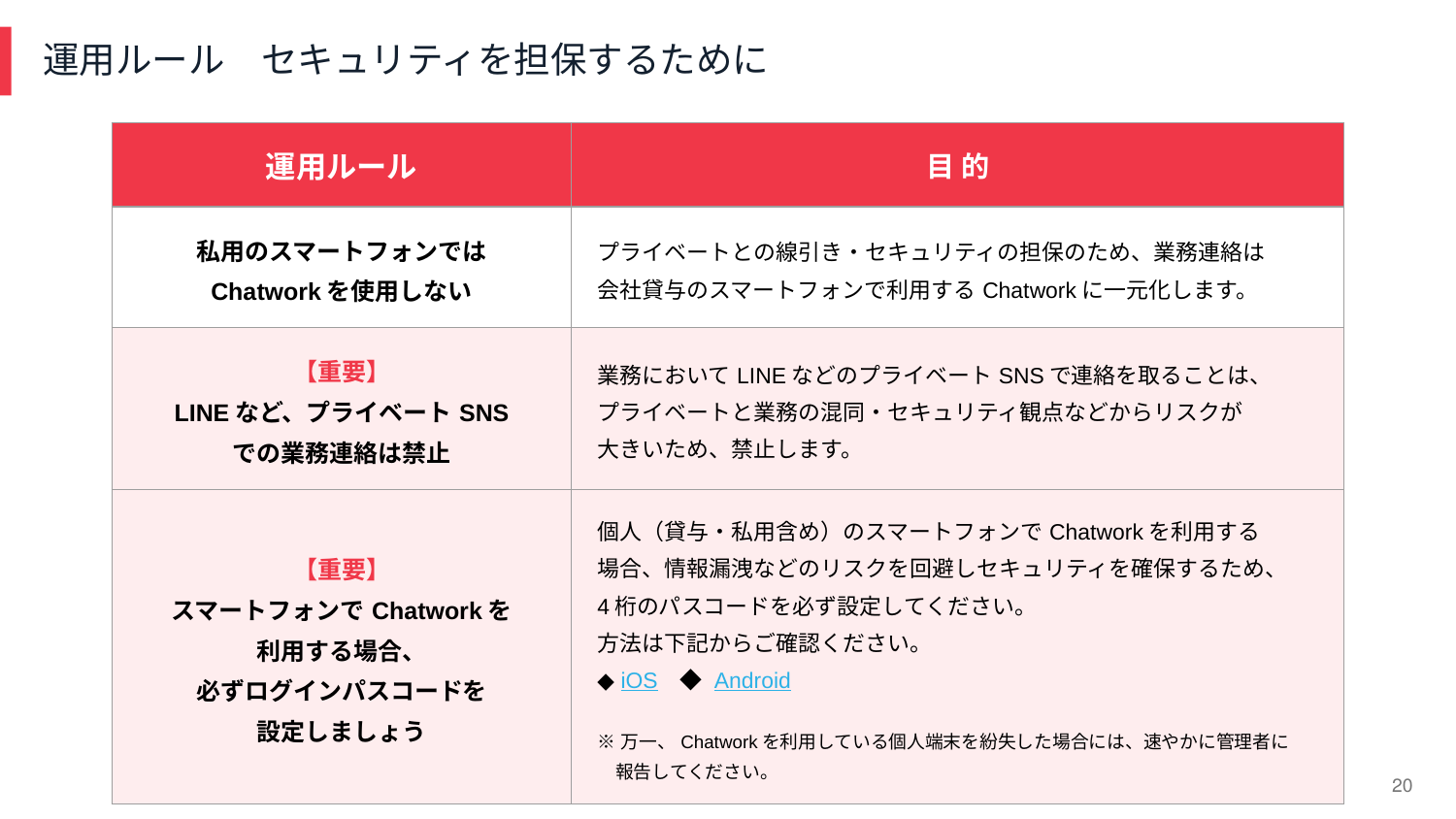

# 運用ルール　セキュリティを担保するために
| 運用ルール | 目 的 |
| --- | --- |
| 私用のスマートフォンでは Chatworkを使用しない | プライベートとの線引き・セキュリティの担保のため、業務連絡は 会社貸与のスマートフォンで利用するChatworkに一元化します。 |
| 【重要】 LINEなど、プライベートSNS での業務連絡は禁止 | 業務においてLINEなどのプライベートSNSで連絡を取ることは、 プライベートと業務の混同・セキュリティ観点などからリスクが 大きいため、禁止します。 |
| 【重要】 スマートフォンでChatworkを 利用する場合、 必ずログインパスコードを 設定しましょう | 個人（貸与・私用含め）のスマートフォンでChatworkを利用する 場合、情報漏洩などのリスクを回避しセキュリティを確保するため、 4桁のパスコードを必ず設定してください。 方法は下記からご確認ください。 ◆ iOS　◆ Android ※万一、Chatworkを利用している個人端末を紛失した場合には、速やかに管理者に 　報告してください。 |
20